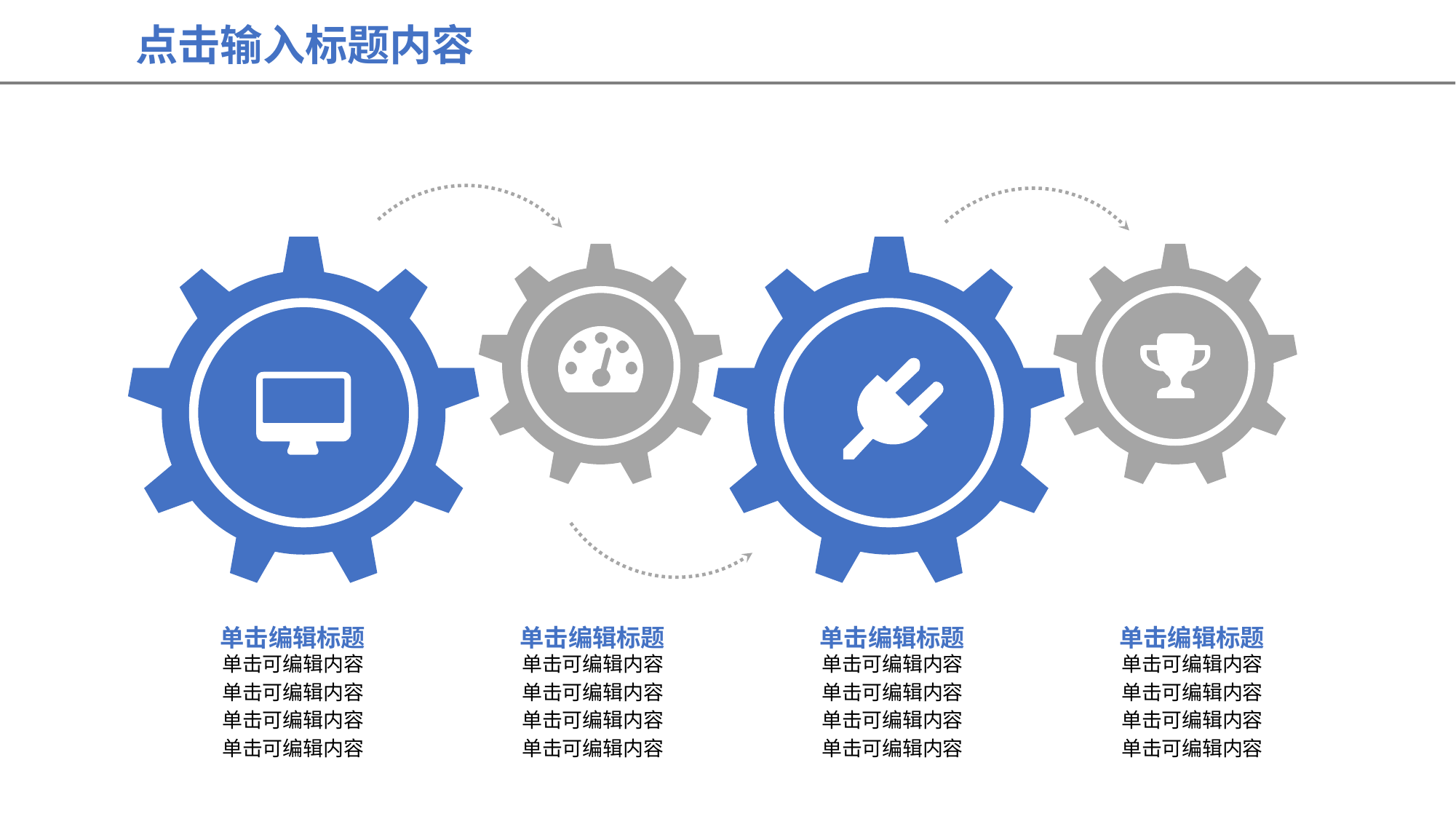

点击输入标题内容

单击编辑标题
单击可编辑内容
单击可编辑内容
单击可编辑内容
单击可编辑内容
单击编辑标题
单击可编辑内容
单击可编辑内容
单击可编辑内容
单击可编辑内容
单击编辑标题
单击可编辑内容
单击可编辑内容
单击可编辑内容
单击可编辑内容
单击编辑标题
单击可编辑内容
单击可编辑内容
单击可编辑内容
单击可编辑内容